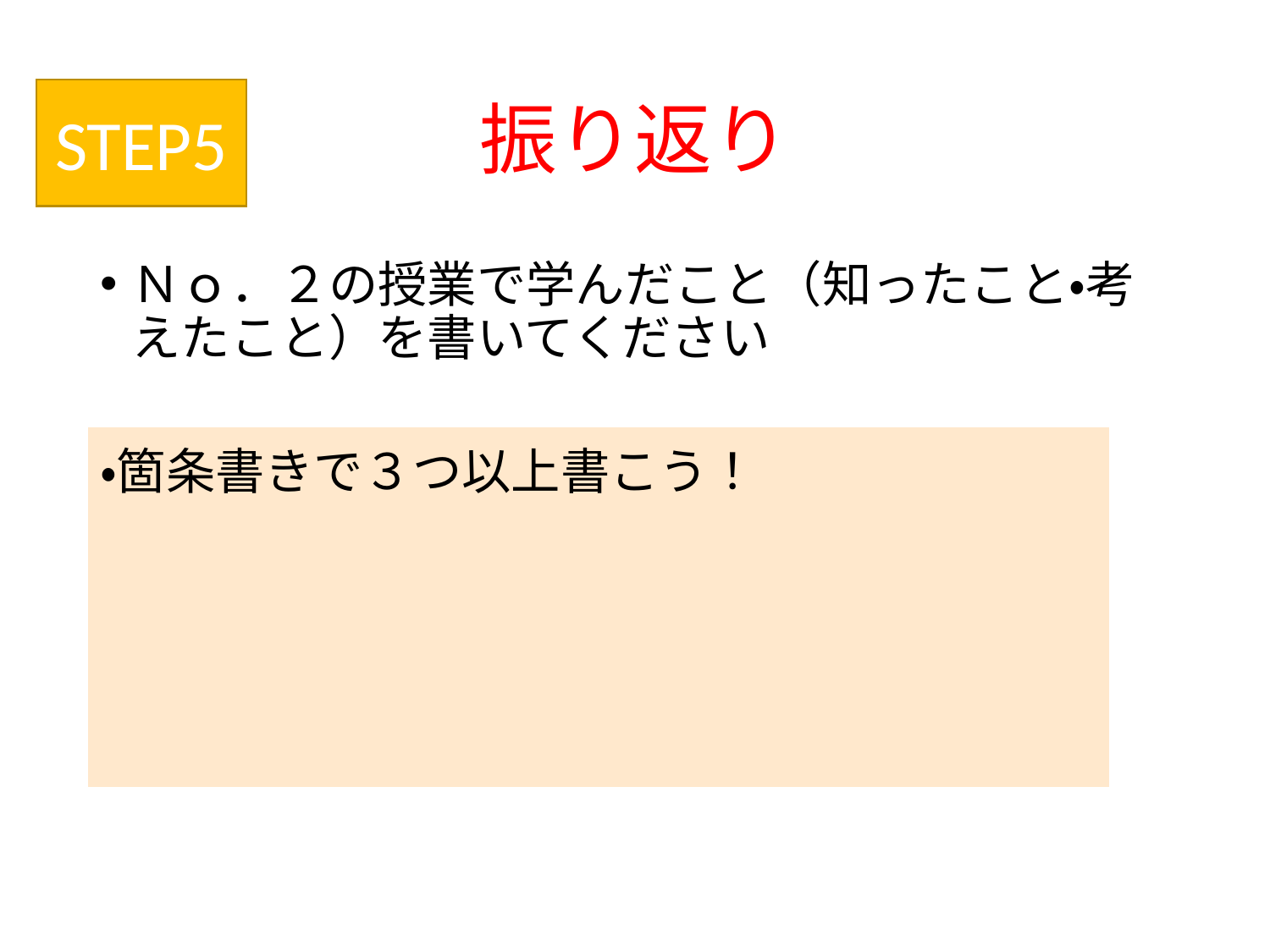

# 振り返り
STEP5
Ｎｏ．２の授業で学んだこと（知ったこと・考えたこと）を書いてください
| ・箇条書きで３つ以上書こう！ |
| --- |